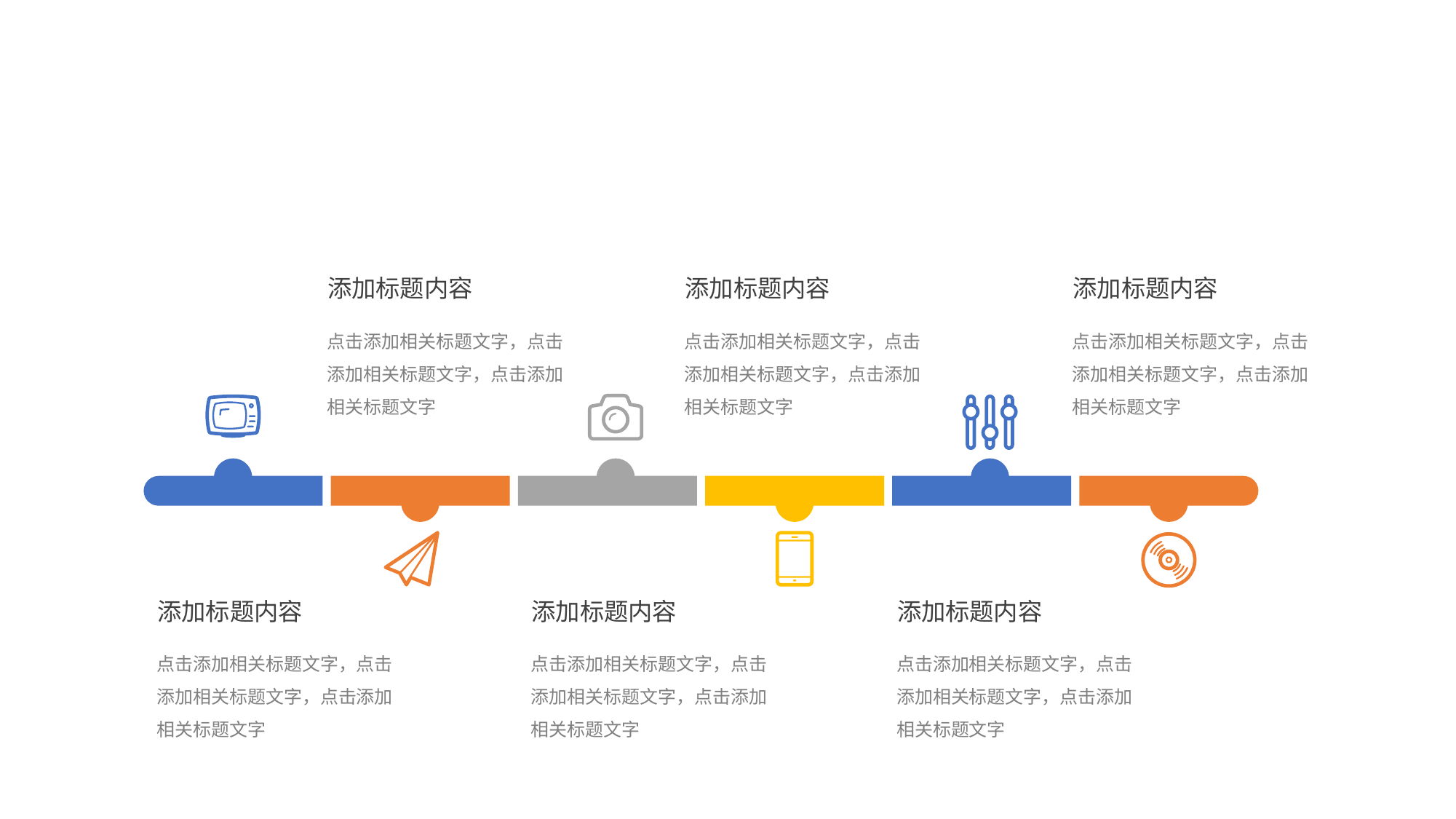

添加标题内容
添加标题内容
添加标题内容
点击添加相关标题文字，点击添加相关标题文字，点击添加相关标题文字
点击添加相关标题文字，点击添加相关标题文字，点击添加相关标题文字
点击添加相关标题文字，点击添加相关标题文字，点击添加相关标题文字

添加标题内容
添加标题内容
添加标题内容
点击添加相关标题文字，点击添加相关标题文字，点击添加相关标题文字
点击添加相关标题文字，点击添加相关标题文字，点击添加相关标题文字
点击添加相关标题文字，点击添加相关标题文字，点击添加相关标题文字